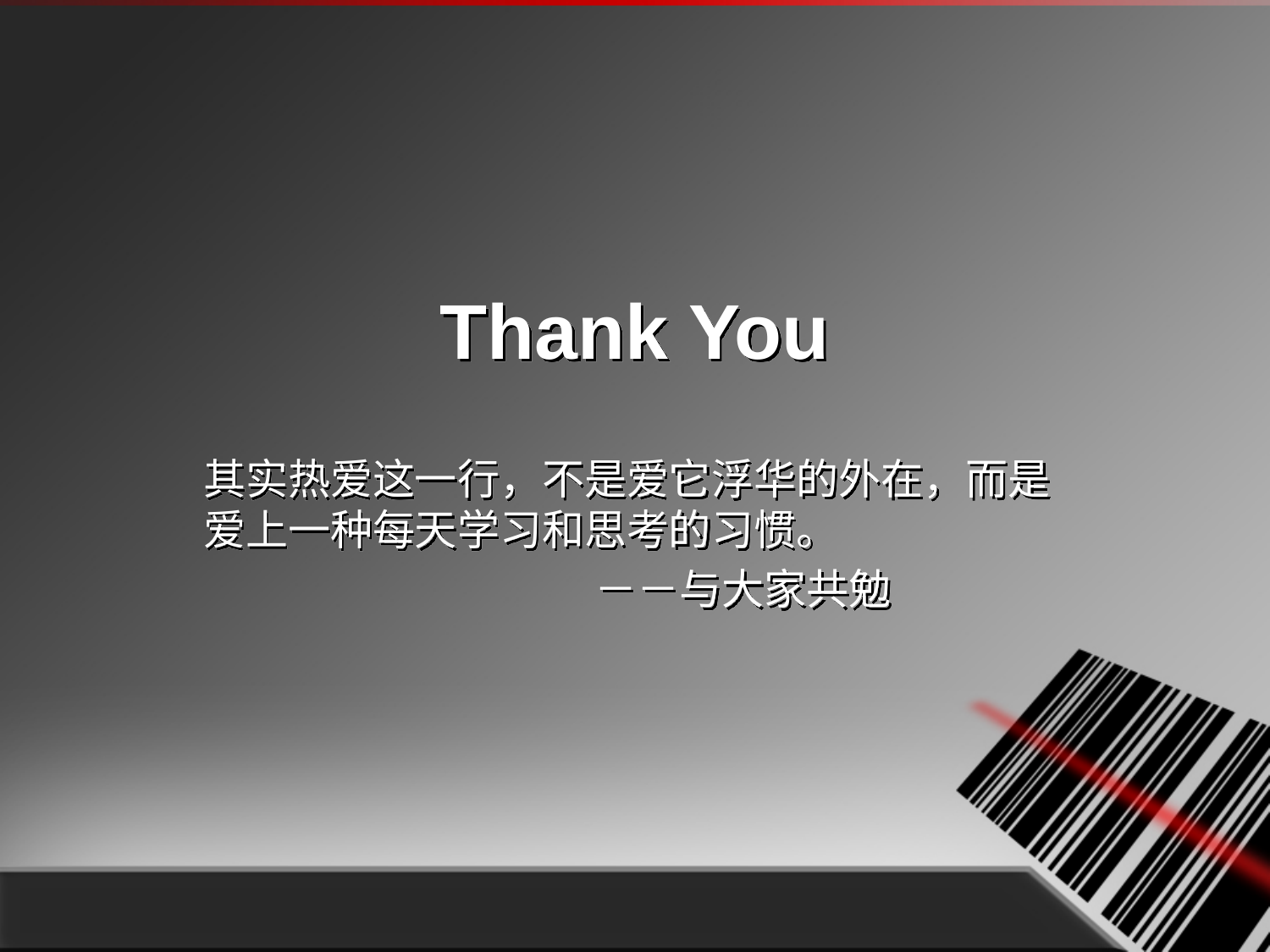

# Thank You
其实热爱这一行，不是爱它浮华的外在，而是爱上一种每天学习和思考的习惯。
                                        －－与大家共勉